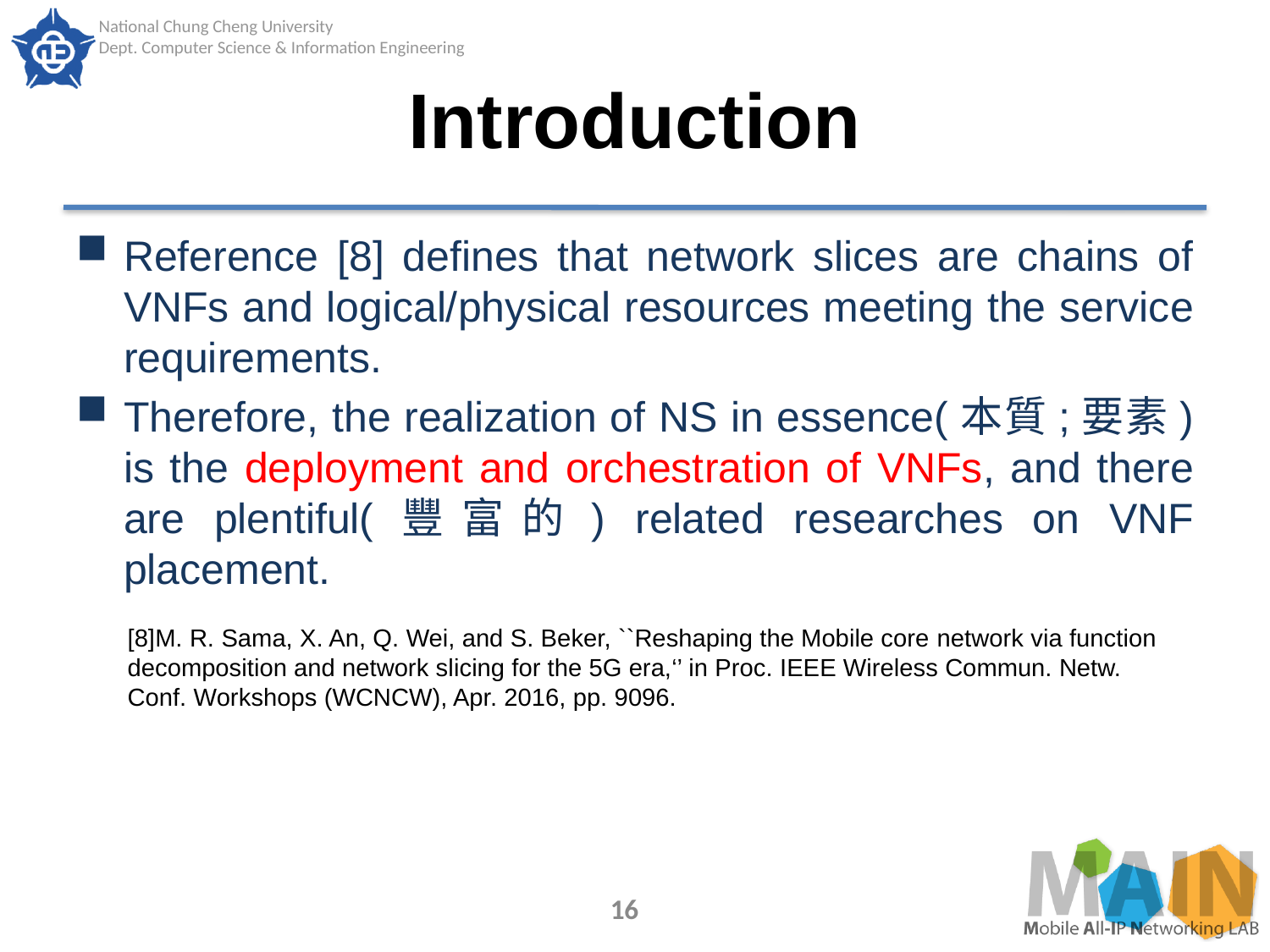

# Introduction
Reference [8] defines that network slices are chains of VNFs and logical/physical resources meeting the service requirements.
Therefore, the realization of NS in essence(本質;要素) is the deployment and orchestration of VNFs, and there are plentiful(豐富的) related researches on VNF placement.
[8]M. R. Sama, X. An, Q. Wei, and S. Beker, ``Reshaping the Mobile core network via function decomposition and network slicing for the 5G era,‘’ in Proc. IEEE Wireless Commun. Netw. Conf. Workshops (WCNCW), Apr. 2016, pp. 9096.
16